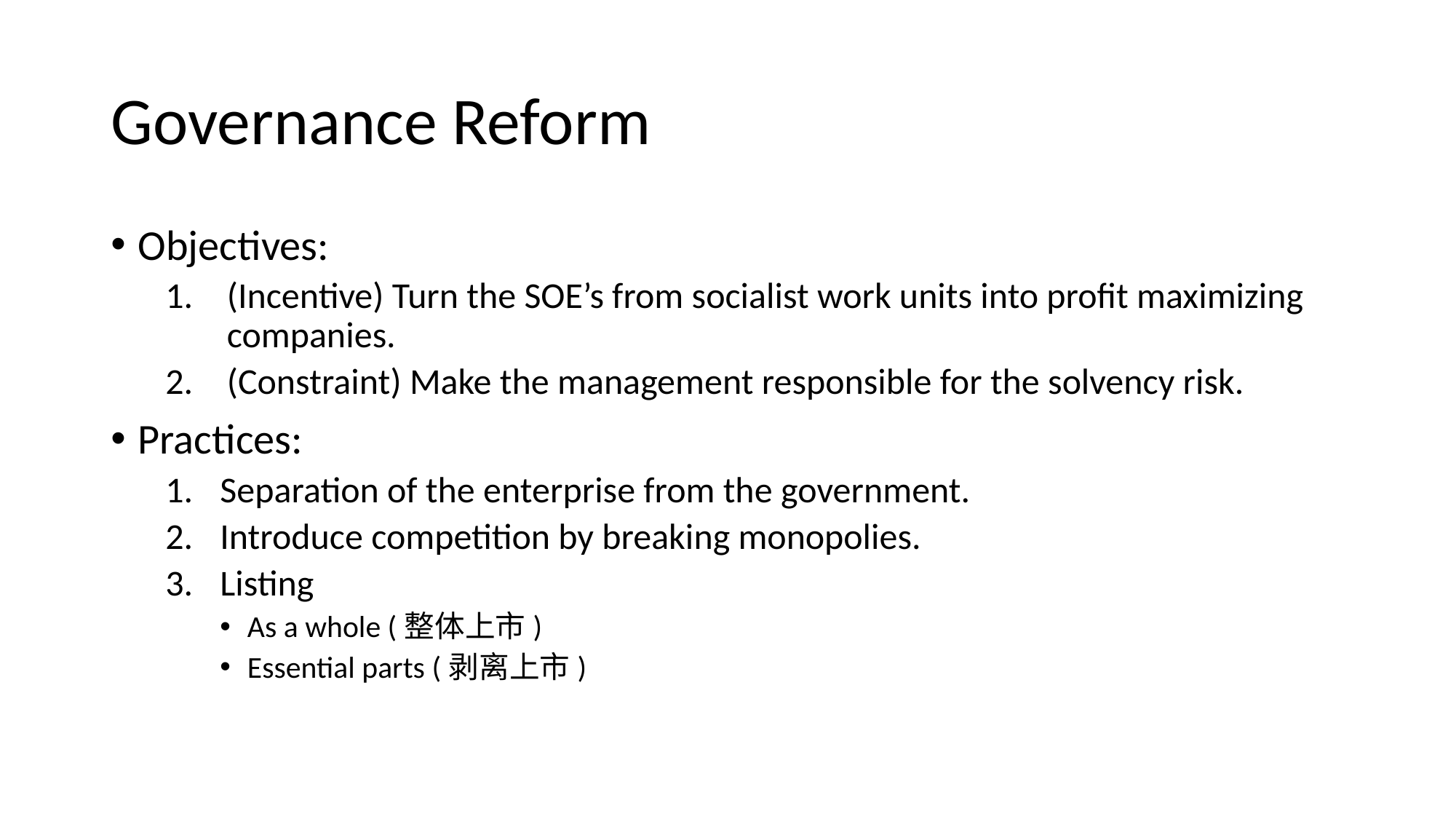

# Governance Reform
Objectives:
(Incentive) Turn the SOE’s from socialist work units into profit maximizing companies.
(Constraint) Make the management responsible for the solvency risk.
Practices:
Separation of the enterprise from the government.
Introduce competition by breaking monopolies.
Listing
As a whole (整体上市)
Essential parts (剥离上市)